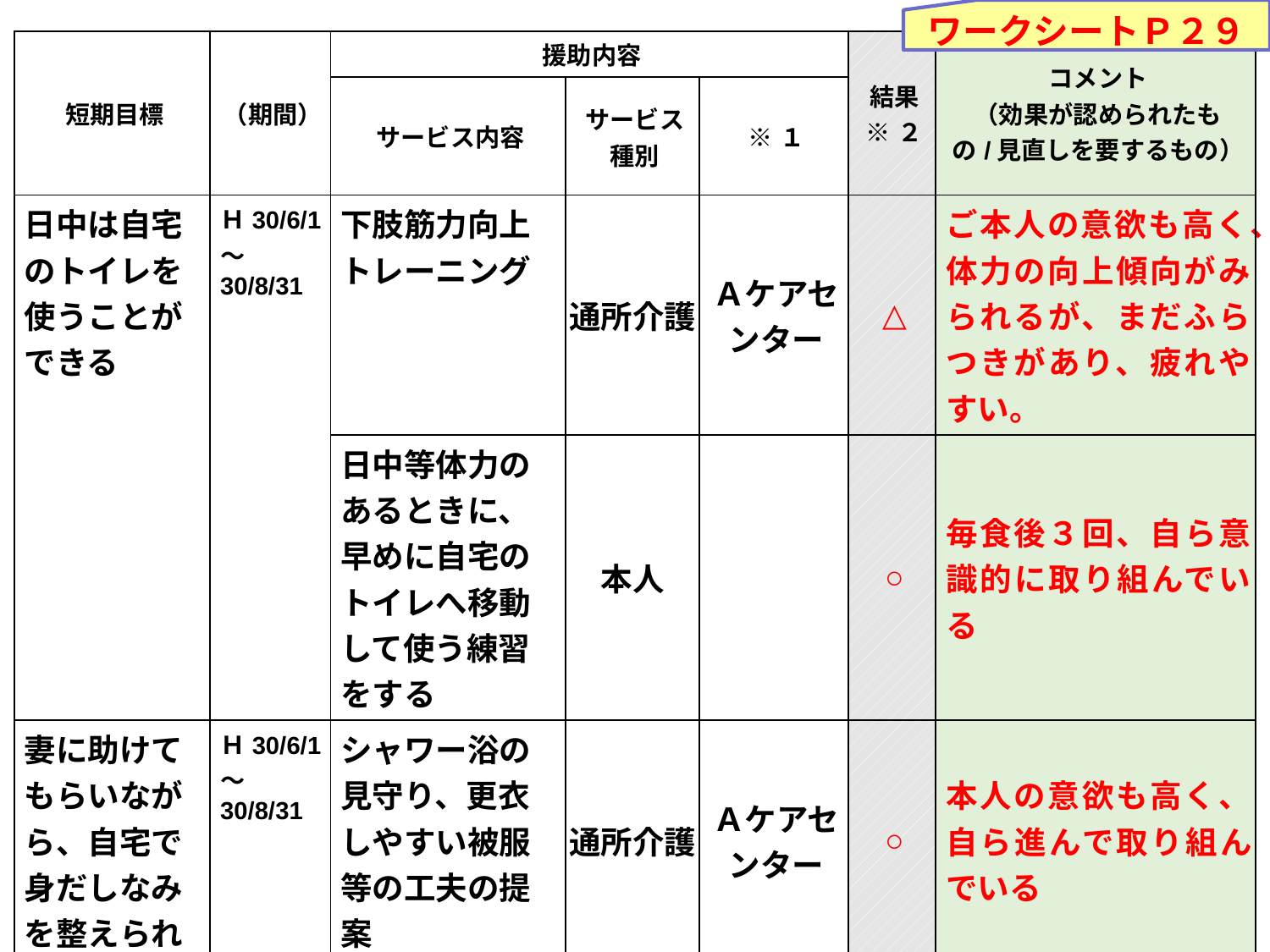

ワークシートＰ２９
| 短期目標 | （期間） | 援助内容 |  |  | 結果 ※２ | コメント （効果が認められたもの/見直しを要するもの） |
| --- | --- | --- | --- | --- | --- | --- |
|  |  | サービス内容 | サービス種別 | ※１ |  |  |
| 日中は自宅のトイレを使うことができる | Ｈ30/6/1～ 30/8/31 | 下肢筋力向上トレーニング | 通所介護 | Ａケアセンター | △ | ご本人の意欲も高く、体力の向上傾向がみられるが、まだふらつきがあり、疲れやすい。 |
|  |  | 日中等体力のあるときに、早めに自宅のトイレへ移動して使う練習をする | 本人 |  | ○ | 毎食後３回、自ら意識的に取り組んでいる |
| 妻に助けてもらいながら、自宅で身だしなみを整えられる | Ｈ30/6/1～ 30/8/31 | シャワー浴の見守り、更衣しやすい被服等の工夫の提案 | 通所介護 | Ａケアセンター | ○ | 本人の意欲も高く、自ら進んで取り組んでいる |
|  |  | デイサービスでの食後の歯磨の実施 | 通所介護 | Ａケアセンター | ○ |  |
|  |  | デイサービスに行かない日に妻の見守りでシャワー浴を行なう | 本人 |  | ○ | 妻の協力あり |